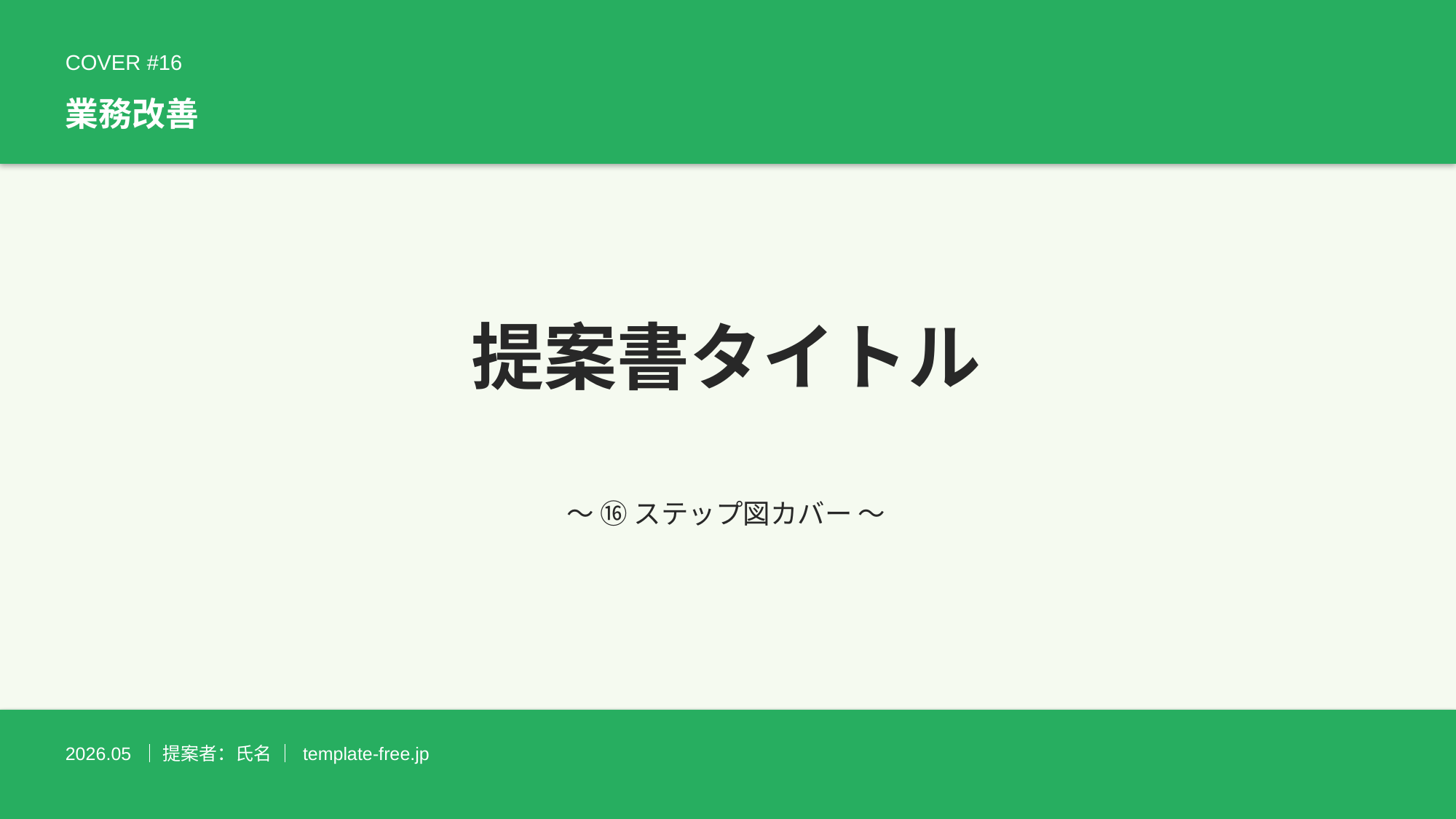

COVER #16
業務改善
提案書タイトル
〜 ⑯ ステップ図カバー 〜

2026.05 ｜ 提案者：氏名 ｜ template-free.jp